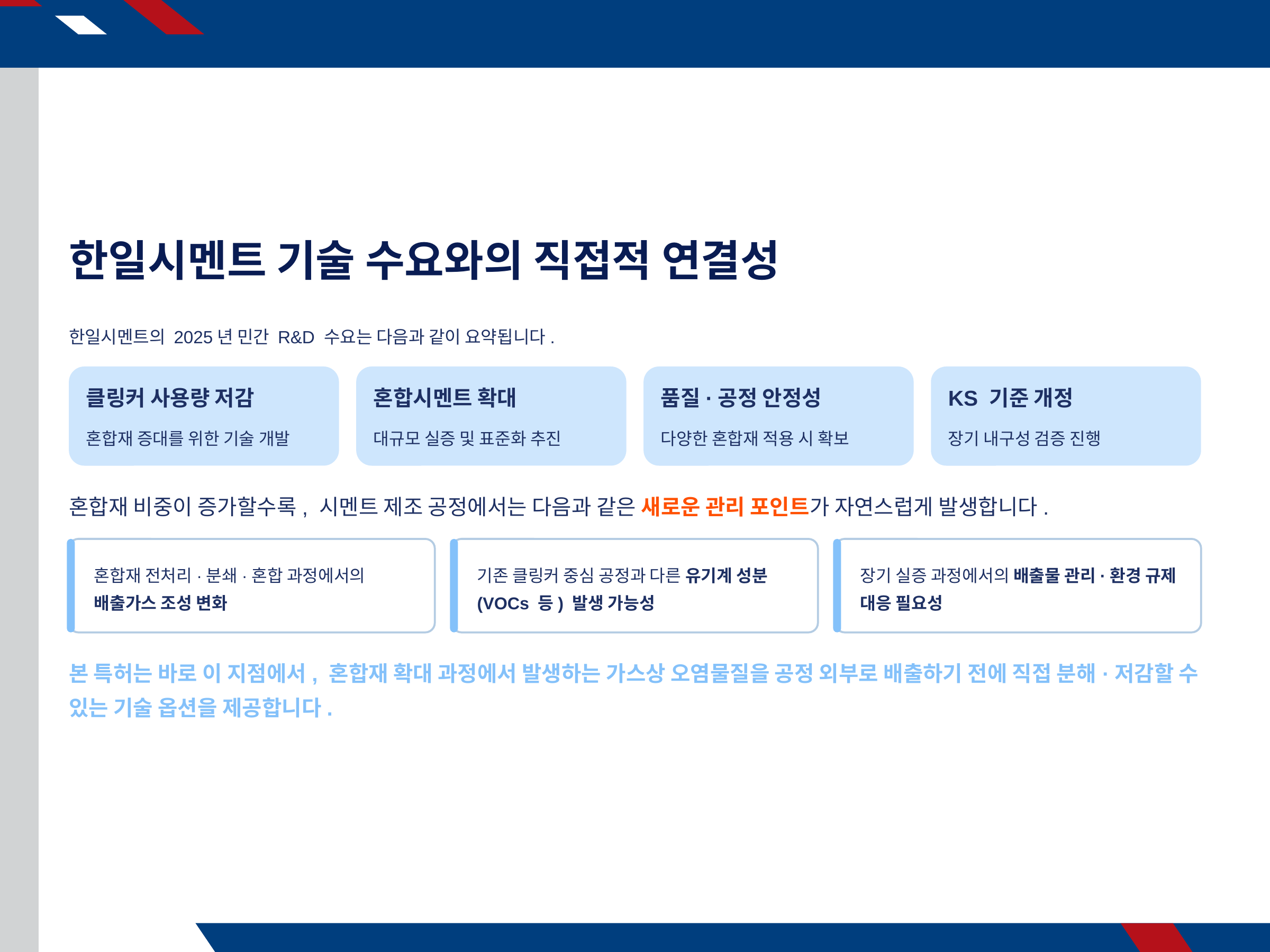

한일시멘트 기술 수요와의 직접적 연결성
한일시멘트의 2025년 민간 R&D 수요는 다음과 같이 요약됩니다.

클링커 사용량 저감
혼합시멘트 확대
품질·공정 안정성
KS 기준 개정
혼합재 증대를 위한 기술 개발
대규모 실증 및 표준화 추진
다양한 혼합재 적용 시 확보
장기 내구성 검증 진행
혼합재 비중이 증가할수록, 시멘트 제조 공정에서는 다음과 같은 새로운 관리 포인트가 자연스럽게 발생합니다.

혼합재 전처리·분쇄·혼합 과정에서의 배출가스 조성 변화
기존 클링커 중심 공정과 다른 유기계 성분(VOCs 등) 발생 가능성
장기 실증 과정에서의 배출물 관리·환경 규제 대응 필요성
본 특허는 바로 이 지점에서, 혼합재 확대 과정에서 발생하는 가스상 오염물질을 공정 외부로 배출하기 전에 직접 분해·저감할 수 있는 기술 옵션을 제공합니다.